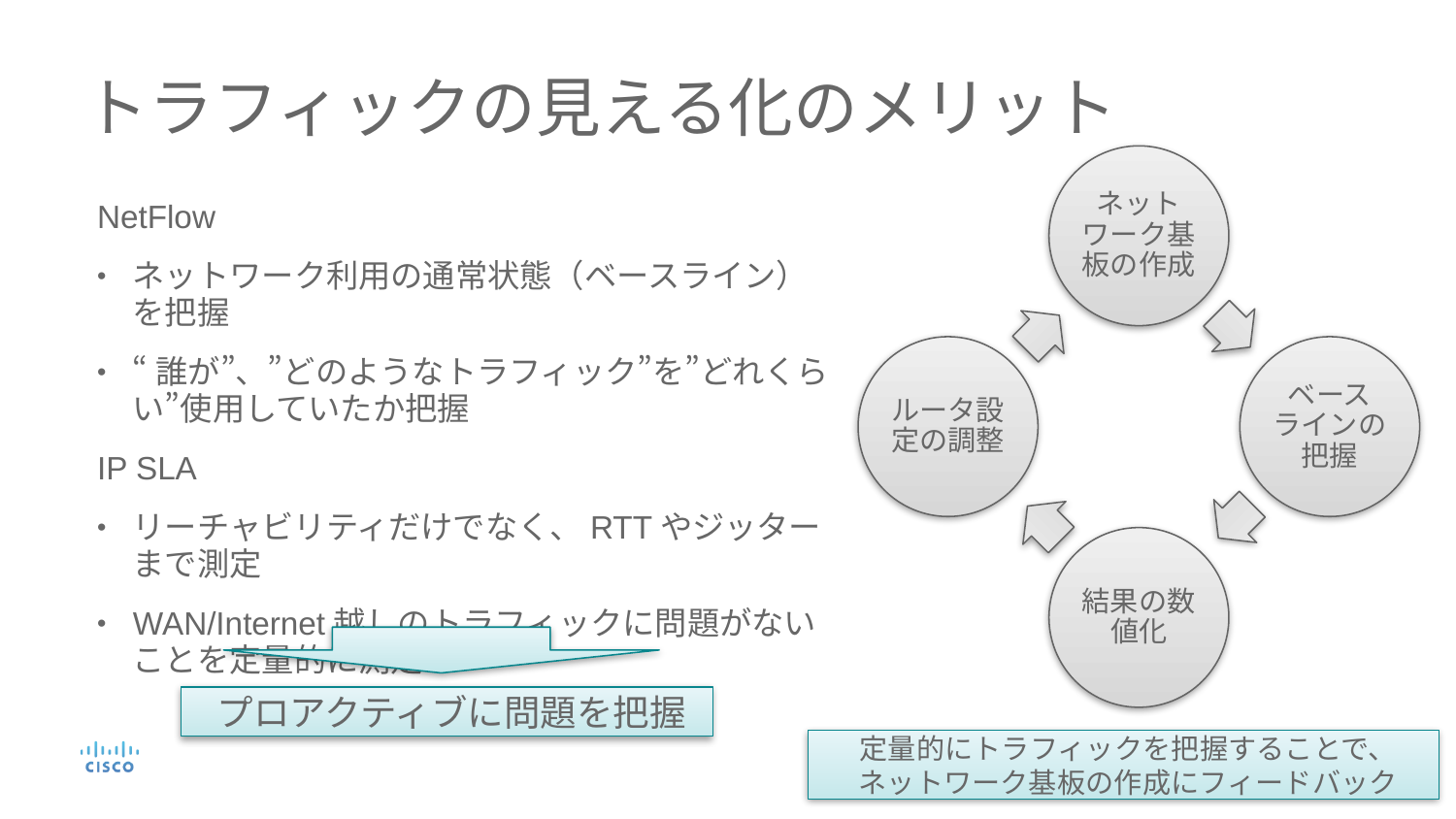

# トラフィックの見える化のメリット
ネットワーク基板の作成

ベース
ラインの把握

結果の数値化

ルータ設定の調整

NetFlow
ネットワーク利用の通常状態（ベースライン）を把握
“誰が”、”どのようなトラフィック”を”どれくらい”使用していたか把握
IP SLA
リーチャビリティだけでなく、RTTやジッターまで測定
WAN/Internet越しのトラフィックに問題がないことを定量的に測定

プロアクティブに問題を把握
定量的にトラフィックを把握することで、ネットワーク基板の作成にフィードバック